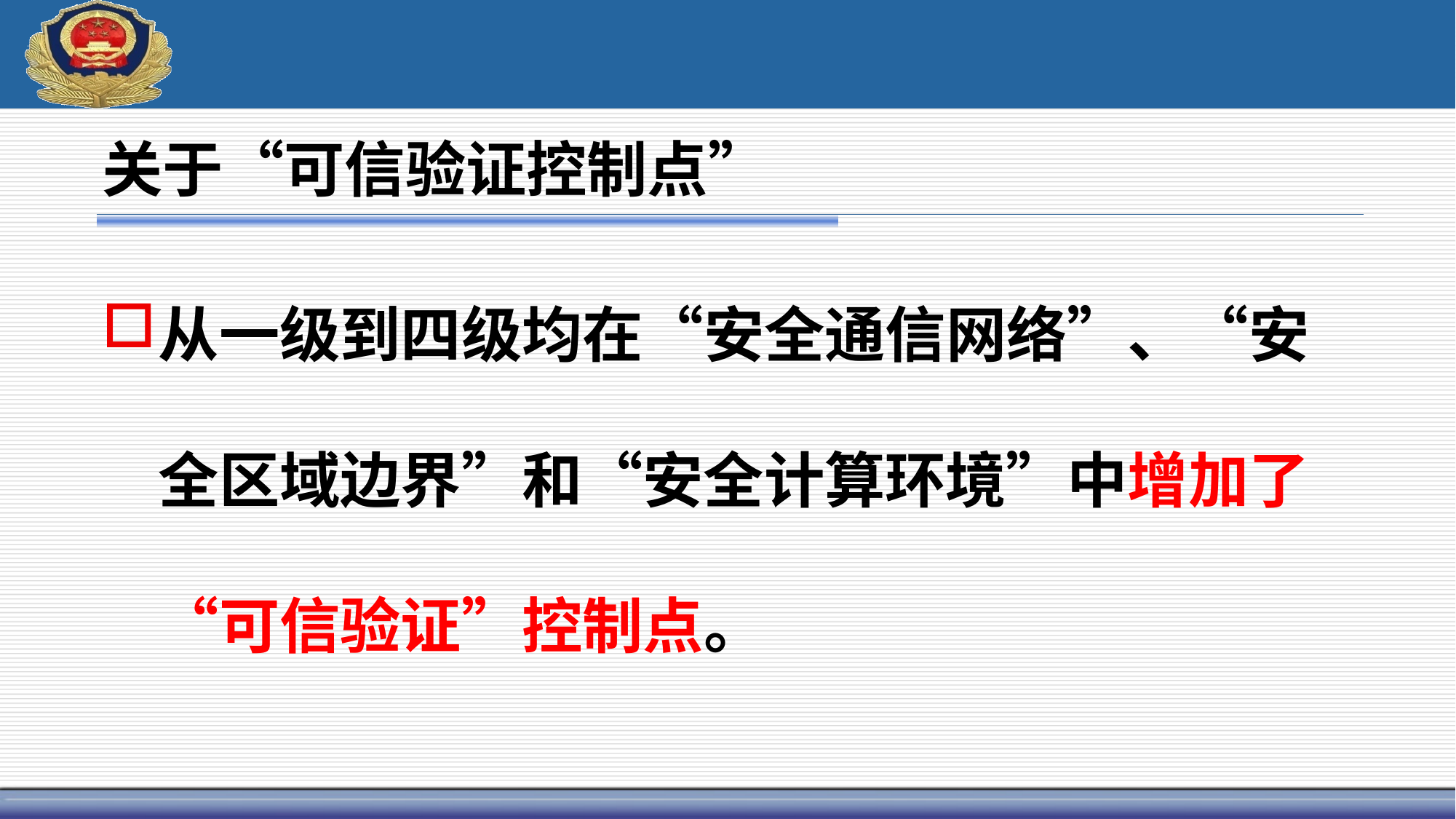

# 关于“可信验证控制点”
从一级到四级均在“安全通信网络”、“安全区域边界”和“安全计算环境”中增加了“可信验证”控制点。
65